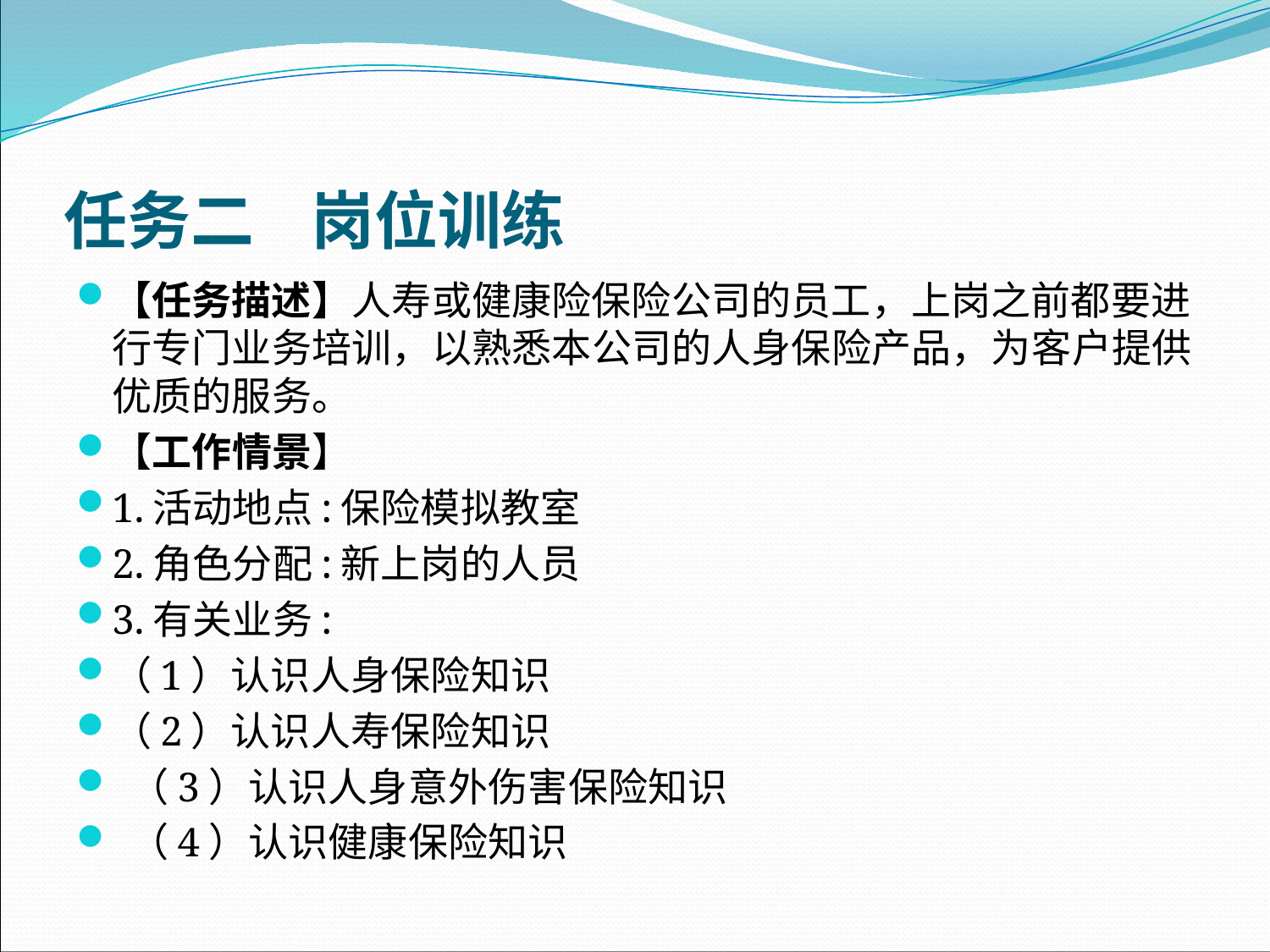

# 任务二    岗位训练
【任务描述】人寿或健康险保险公司的员工，上岗之前都要进行专门业务培训，以熟悉本公司的人身保险产品，为客户提供优质的服务。
【工作情景】
1.活动地点:保险模拟教室
2.角色分配:新上岗的人员
3.有关业务:
（1）认识人身保险知识
（2）认识人寿保险知识
 （3）认识人身意外伤害保险知识
 （4）认识健康保险知识